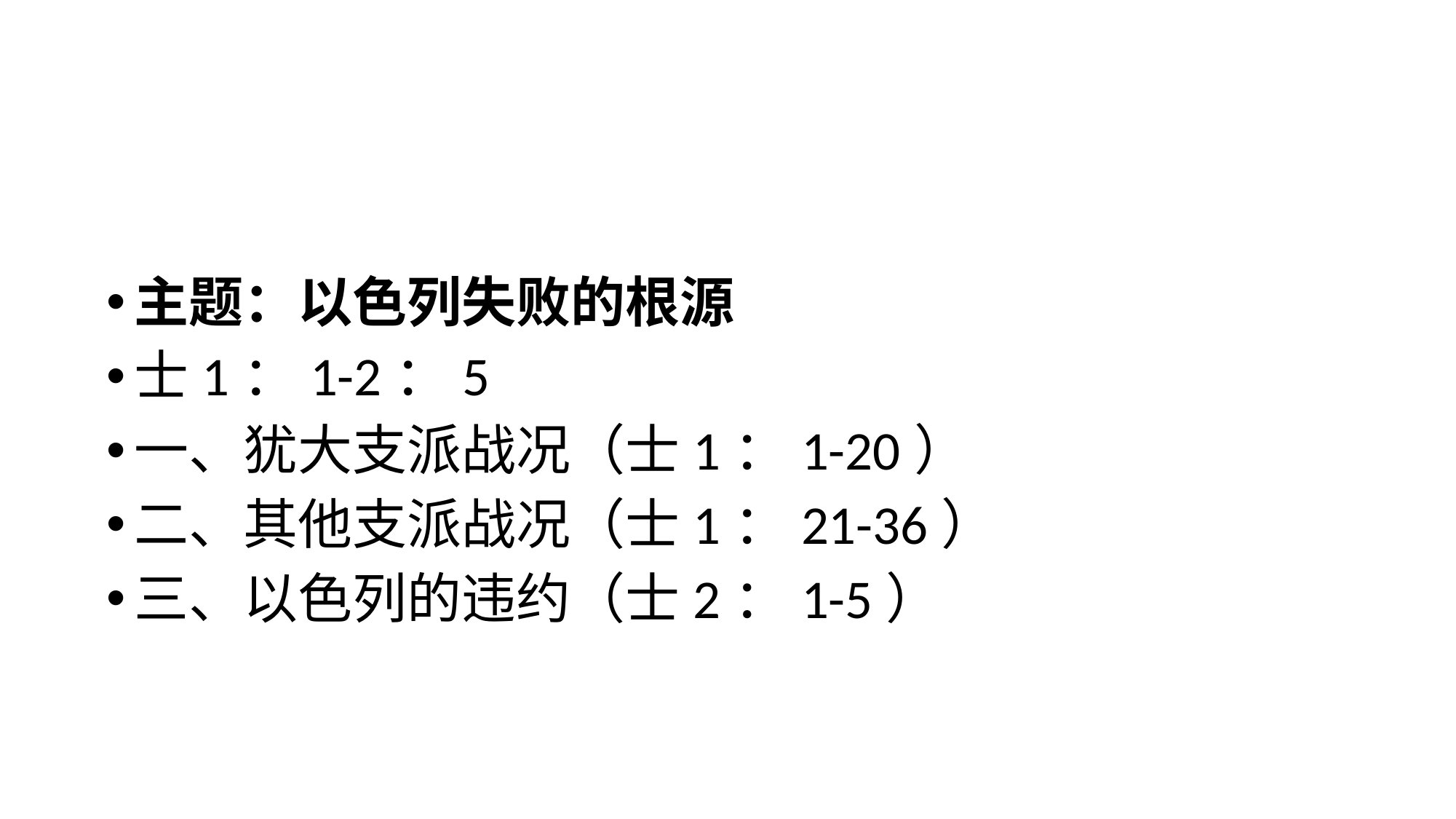

主题：以色列失败的根源
士1：1-2：5
一、犹大支派战况（士1：1-20）
二、其他支派战况（士1：21-36）
三、以色列的违约（士2：1-5）